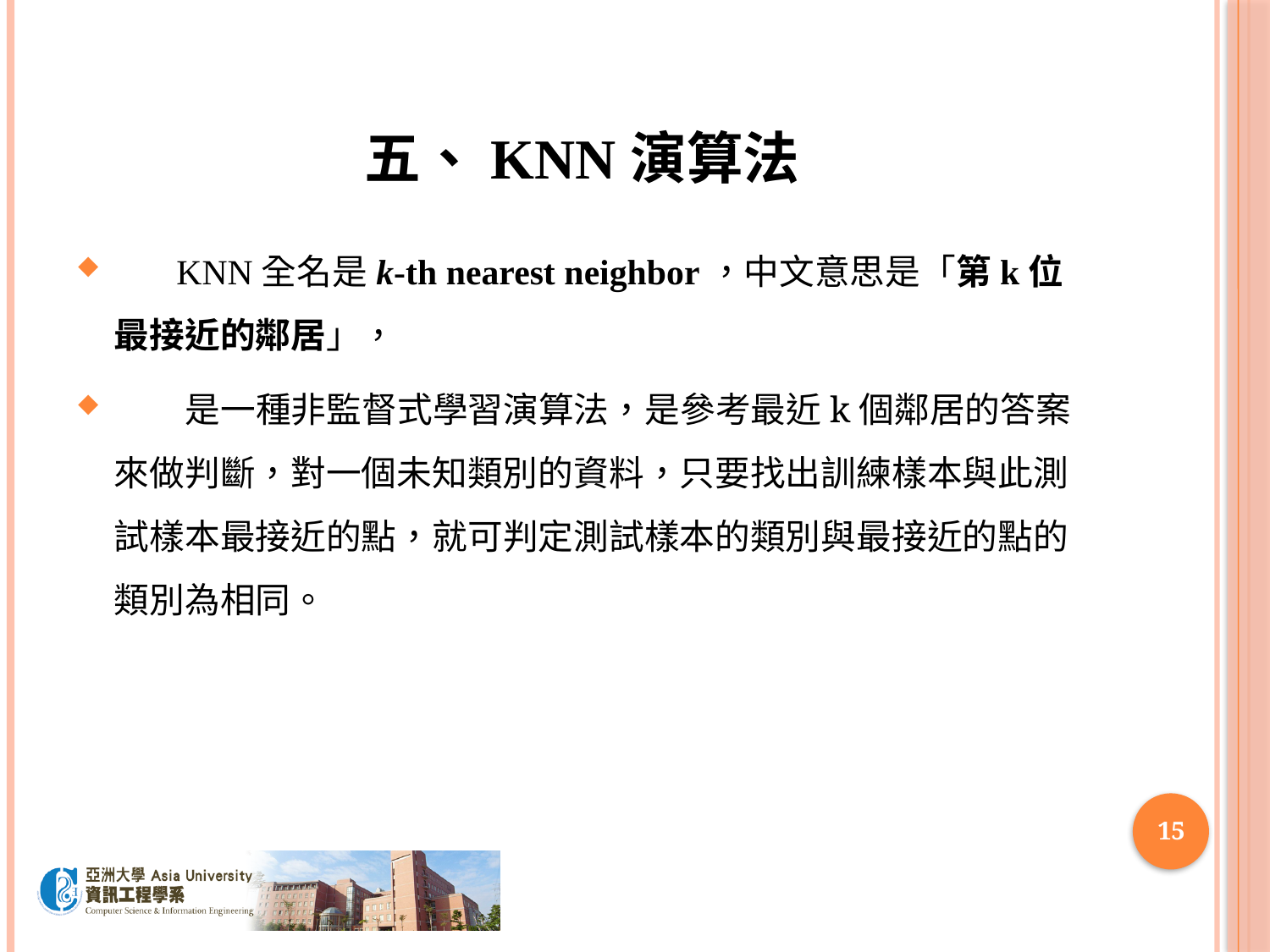

# 五、KNN演算法
       KNN全名是k-th nearest neighbor，中文意思是「第k位最接近的鄰居」，
        是一種非監督式學習演算法，是參考最近k個鄰居的答案來做判斷，對一個未知類別的資料，只要找出訓練樣本與此測試樣本最接近的點，就可判定測試樣本的類別與最接近的點的類別為相同。
15